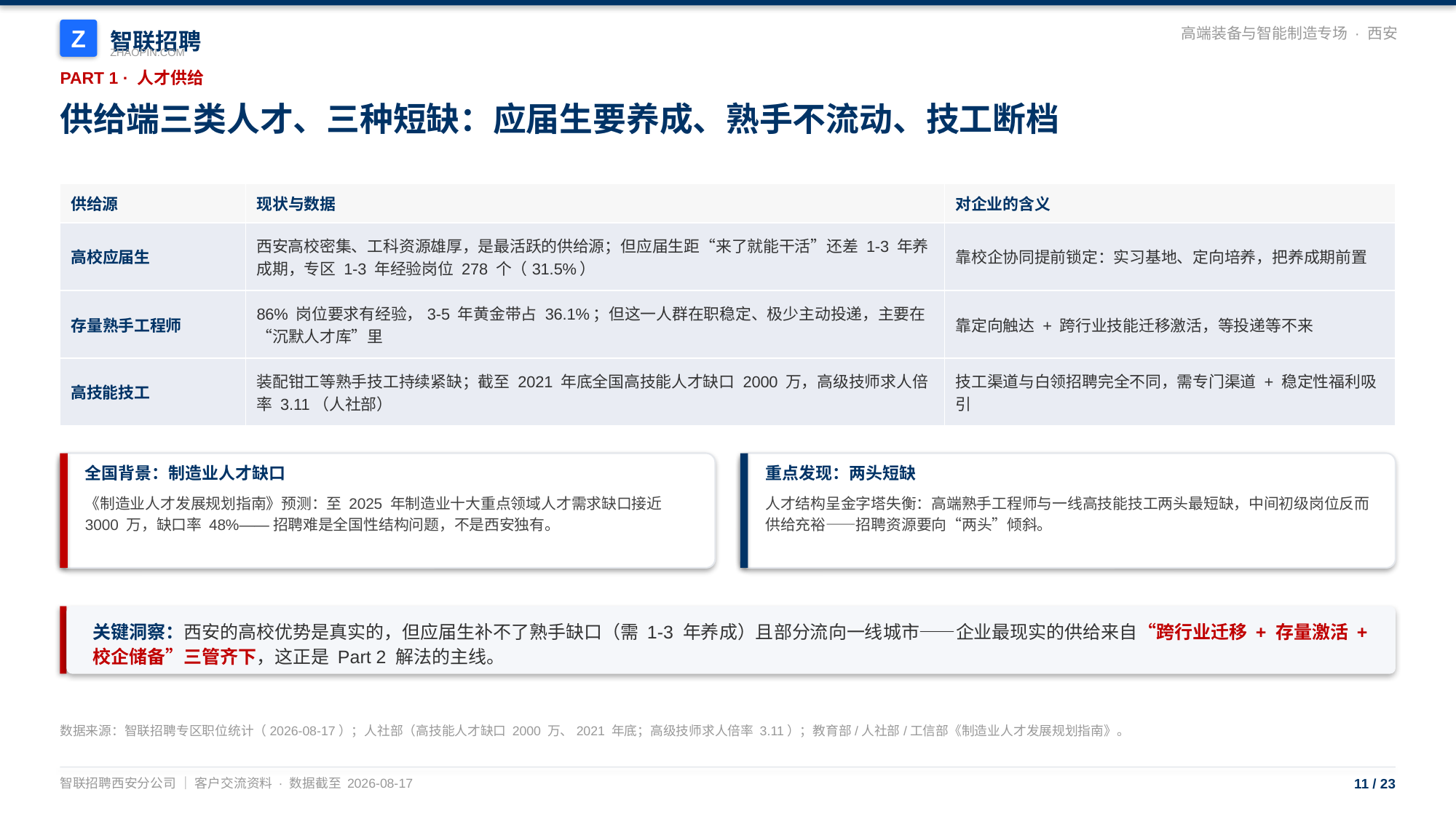

智联招聘
Z
高端装备与智能制造专场 · 西安
ZHAOPIN.COM
PART 1 · 人才供给
供给端三类人才、三种短缺：应届生要养成、熟手不流动、技工断档
| 供给源 | 现状与数据 | 对企业的含义 |
| --- | --- | --- |
| 高校应届生 | 西安高校密集、工科资源雄厚，是最活跃的供给源；但应届生距“来了就能干活”还差 1-3 年养成期，专区 1-3 年经验岗位 278 个（31.5%） | 靠校企协同提前锁定：实习基地、定向培养，把养成期前置 |
| 存量熟手工程师 | 86% 岗位要求有经验，3-5 年黄金带占 36.1%；但这一人群在职稳定、极少主动投递，主要在“沉默人才库”里 | 靠定向触达 + 跨行业技能迁移激活，等投递等不来 |
| 高技能技工 | 装配钳工等熟手技工持续紧缺；截至 2021 年底全国高技能人才缺口 2000 万，高级技师求人倍率 3.11（人社部） | 技工渠道与白领招聘完全不同，需专门渠道 + 稳定性福利吸引 |

全国背景：制造业人才缺口
重点发现：两头短缺
《制造业人才发展规划指南》预测：至 2025 年制造业十大重点领域人才需求缺口接近 3000 万，缺口率 48%——招聘难是全国性结构问题，不是西安独有。
人才结构呈金字塔失衡：高端熟手工程师与一线高技能技工两头最短缺，中间初级岗位反而供给充裕——招聘资源要向“两头”倾斜。

关键洞察：西安的高校优势是真实的，但应届生补不了熟手缺口（需 1-3 年养成）且部分流向一线城市——企业最现实的供给来自“跨行业迁移 + 存量激活 + 校企储备”三管齐下，这正是 Part 2 解法的主线。
数据来源：智联招聘专区职位统计（2026-08-17）；人社部（高技能人才缺口 2000 万、2021 年底；高级技师求人倍率 3.11）；教育部/人社部/工信部《制造业人才发展规划指南》。

智联招聘西安分公司 ｜ 客户交流资料 · 数据截至 2026-08-17
11 / 23